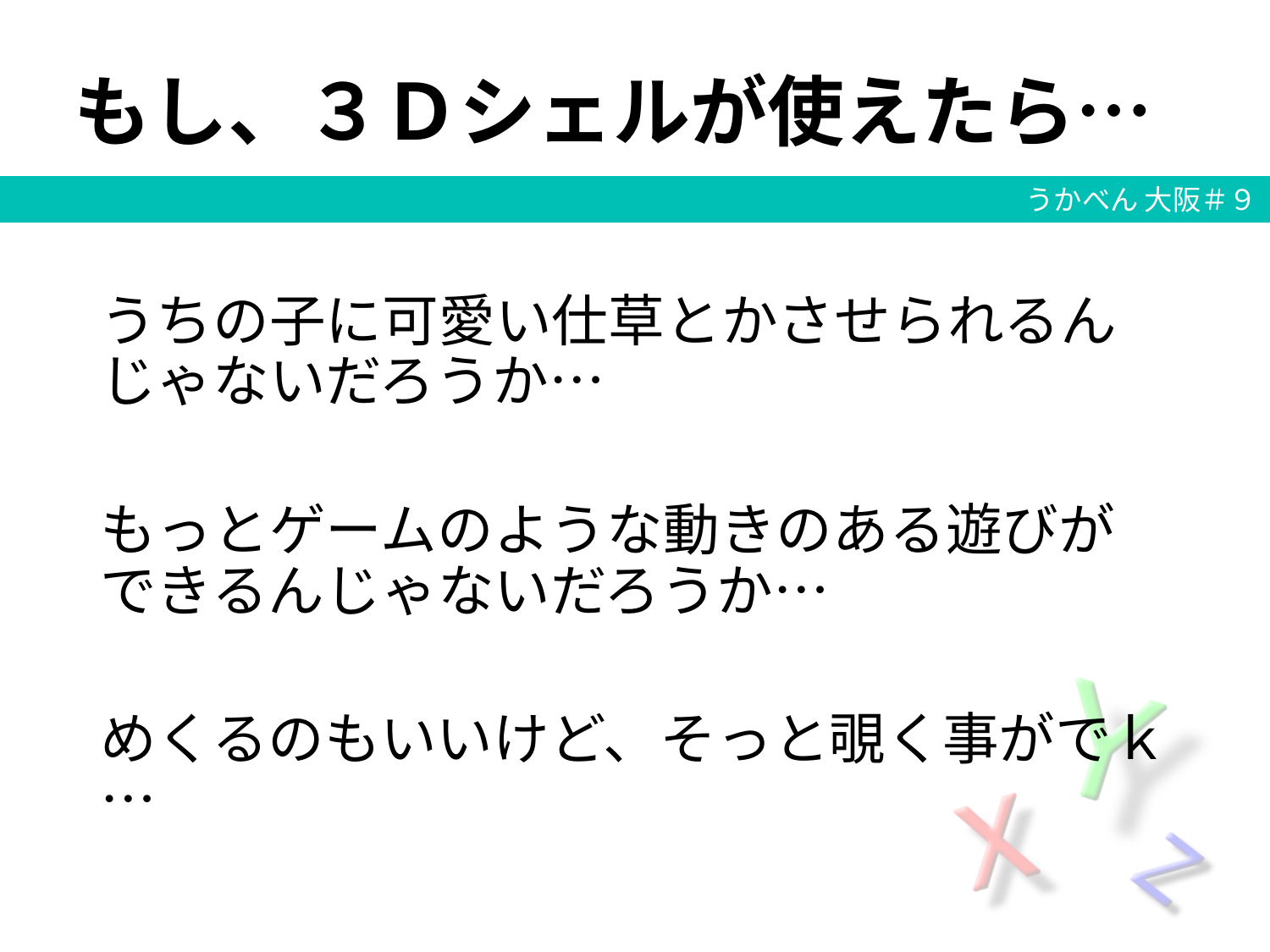

# もし、３Ｄシェルが使えたら…
うちの子に可愛い仕草とかさせられるんじゃないだろうか…

もっとゲームのような動きのある遊びができるんじゃないだろうか…

めくるのもいいけど、そっと覗く事がでｋ…